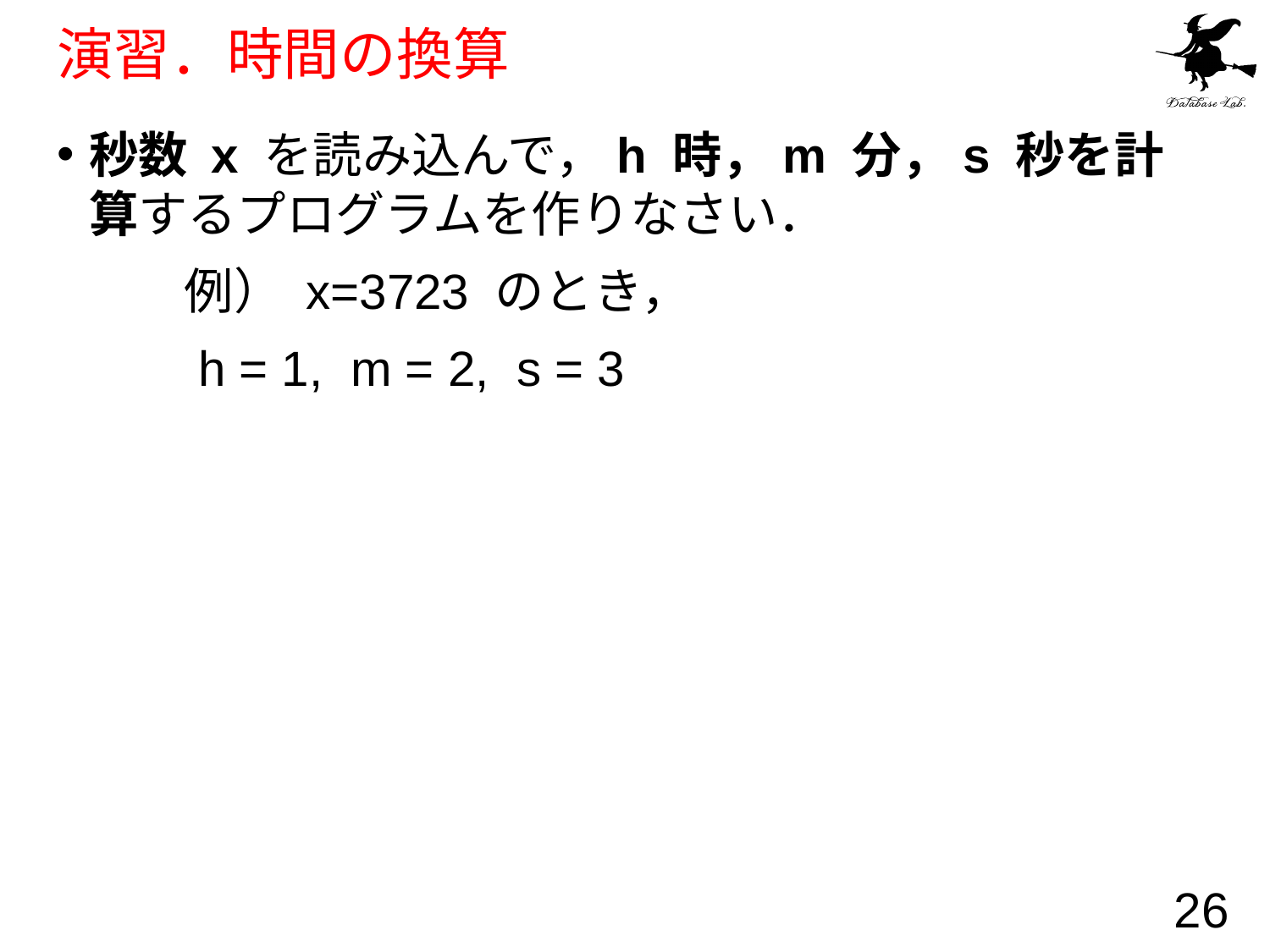

# 演習．時間の換算
秒数 x を読み込んで，h 時，m 分，s 秒を計算するプログラムを作りなさい．
	例） x=3723 のとき，
   	 h = 1,  m = 2,  s = 3
26